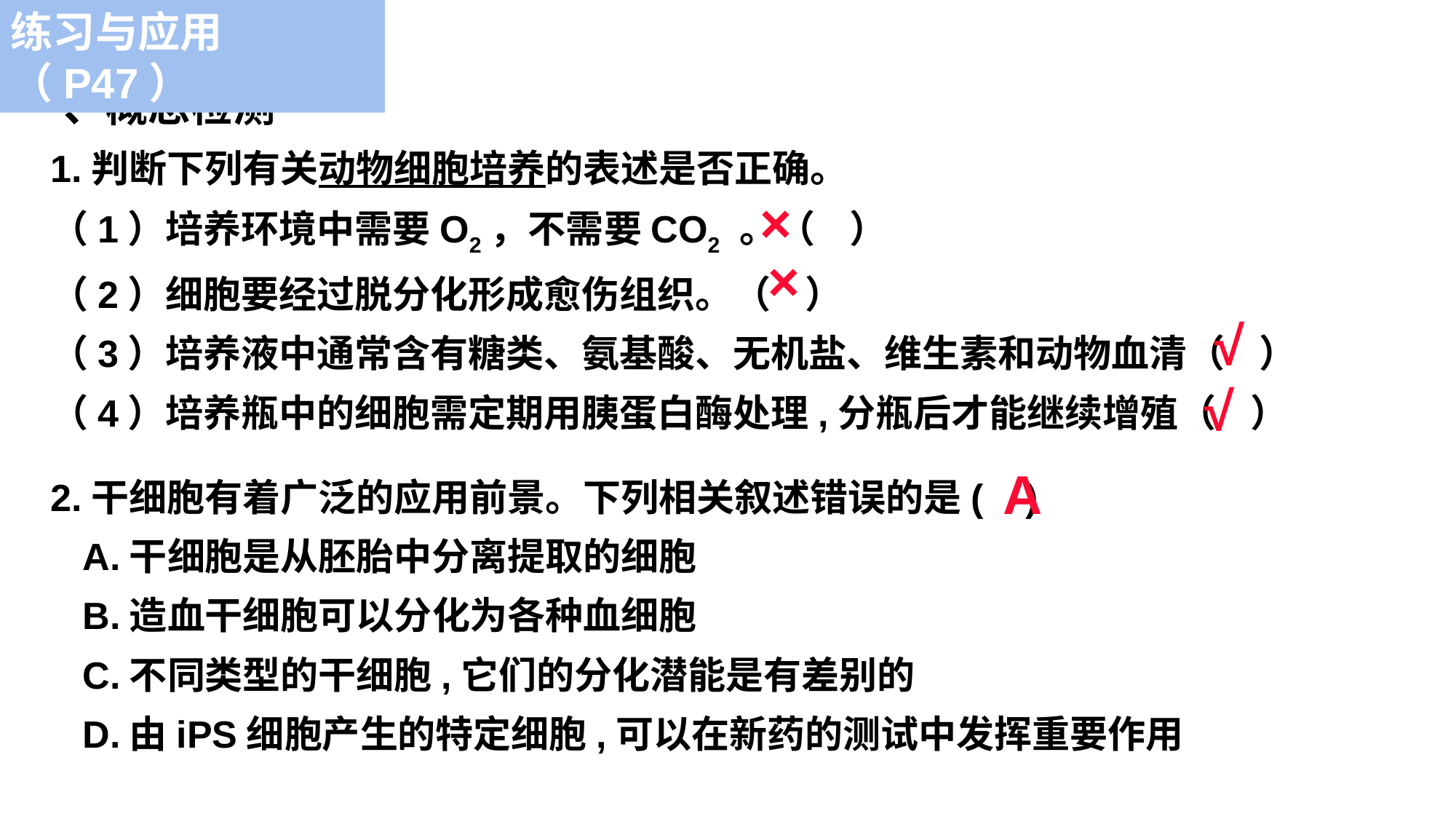

练习与应用（P47）
一、概念检测
1.判断下列有关动物细胞培养的表述是否正确。
（1）培养环境中需要O2，不需要CO2 。（    ）
（2）细胞要经过脱分化形成愈伤组织。（    ）
（3）培养液中通常含有糖类、氨基酸、无机盐、维生素和动物血清（    ）
（4）培养瓶中的细胞需定期用胰蛋白酶处理,分瓶后才能继续增殖（    ）
×
×
√
√
2.干细胞有着广泛的应用前景。下列相关叙述错误的是(    )
   A.干细胞是从胚胎中分离提取的细胞
   B.造血干细胞可以分化为各种血细胞
   C.不同类型的干细胞,它们的分化潜能是有差别的
   D.由iPS细胞产生的特定细胞,可以在新药的测试中发挥重要作用
A